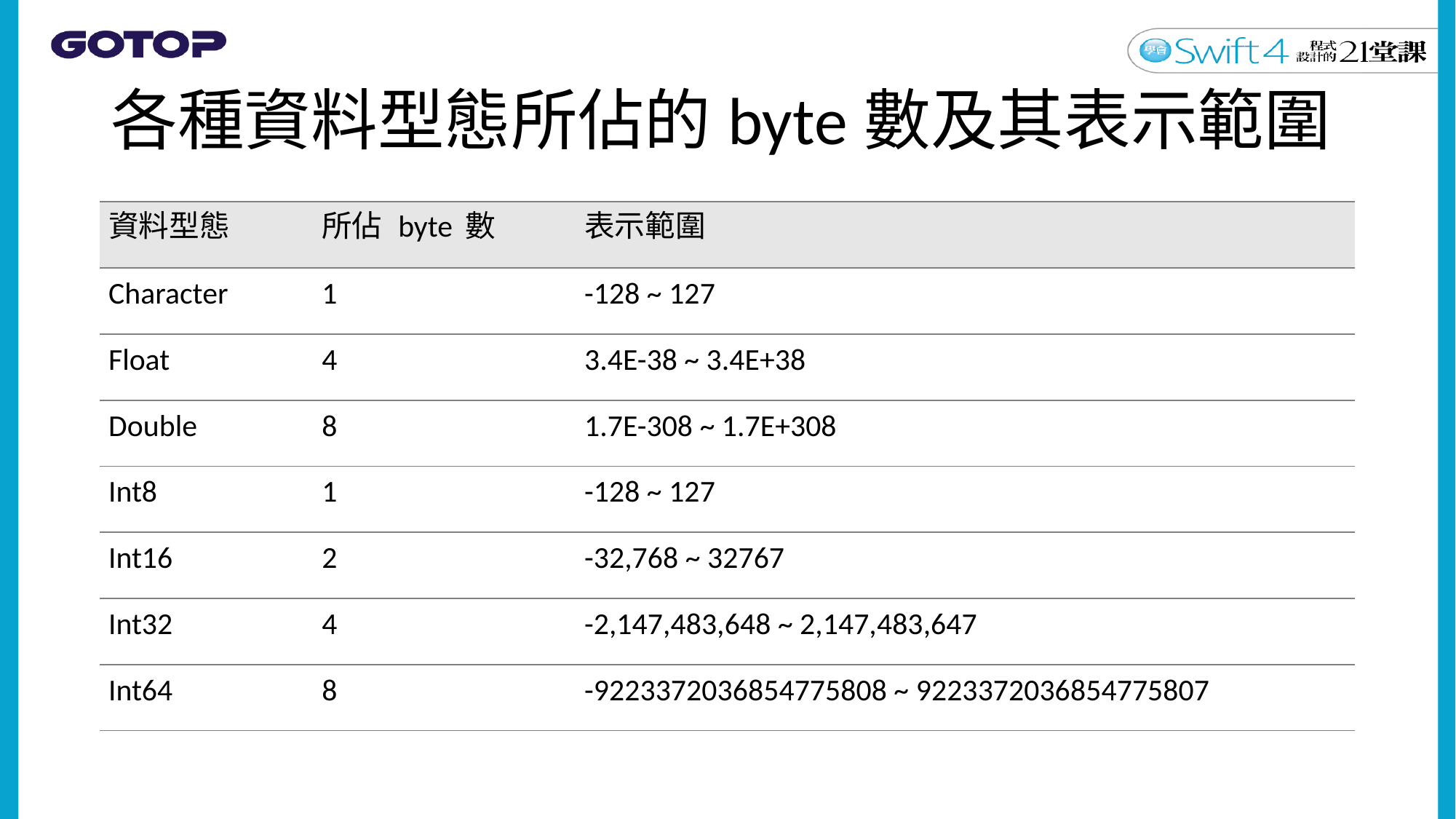

# 各種資料型態所佔的byte數及其表示範圍
| 資料型態 | 所佔 byte 數 | 表示範圍 |
| --- | --- | --- |
| Character | 1 | -128 ~ 127 |
| Float | 4 | 3.4E-38 ~ 3.4E+38 |
| Double | 8 | 1.7E-308 ~ 1.7E+308 |
| Int8 | 1 | -128 ~ 127 |
| Int16 | 2 | -32,768 ~ 32767 |
| Int32 | 4 | -2,147,483,648 ~ 2,147,483,647 |
| Int64 | 8 | -9223372036854775808 ~ 9223372036854775807 |